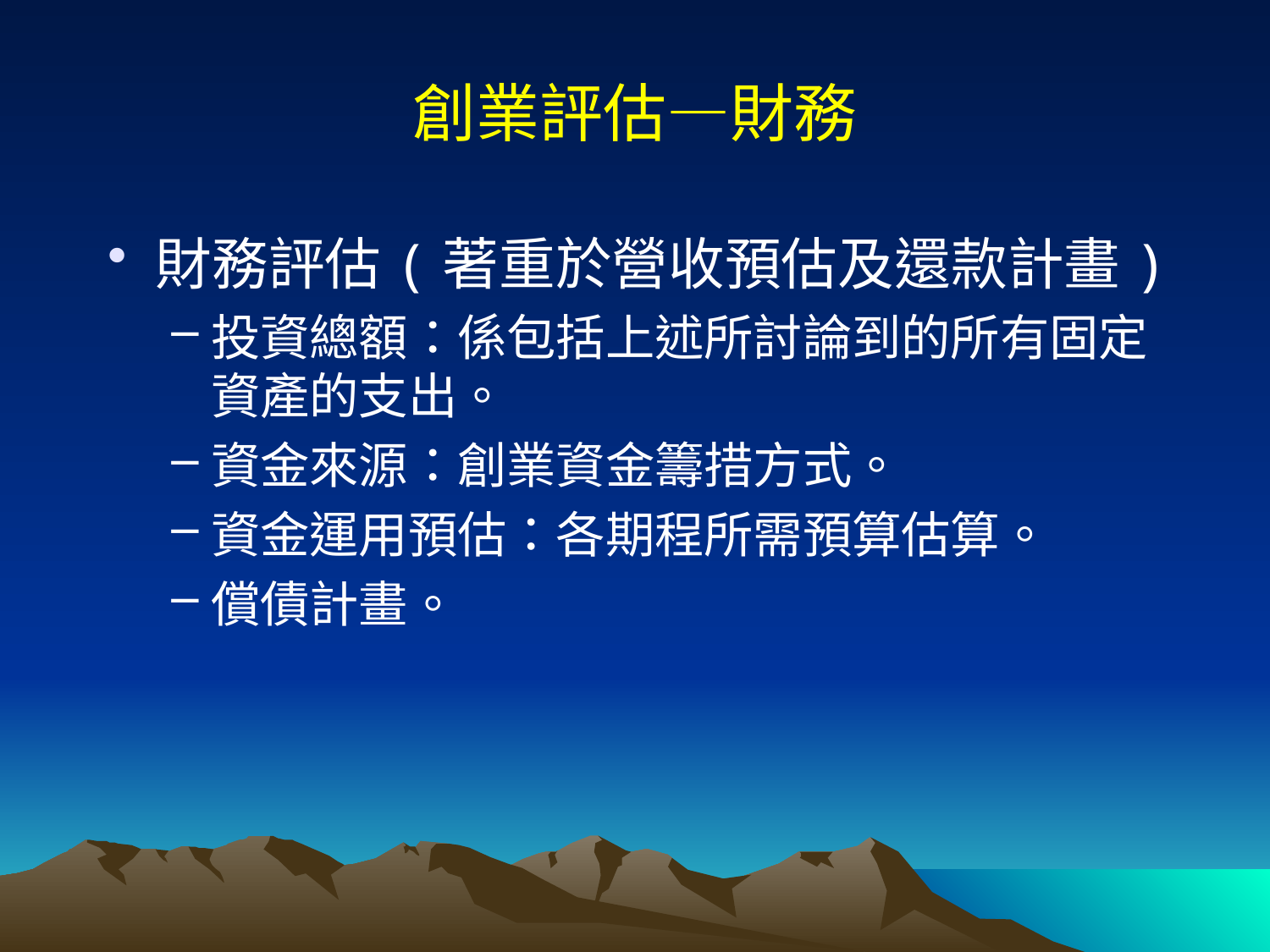

# 創業評估—財務
財務評估(著重於營收預估及還款計畫)
投資總額：係包括上述所討論到的所有固定資產的支出。
資金來源：創業資金籌措方式。
資金運用預估：各期程所需預算估算。
償債計畫。